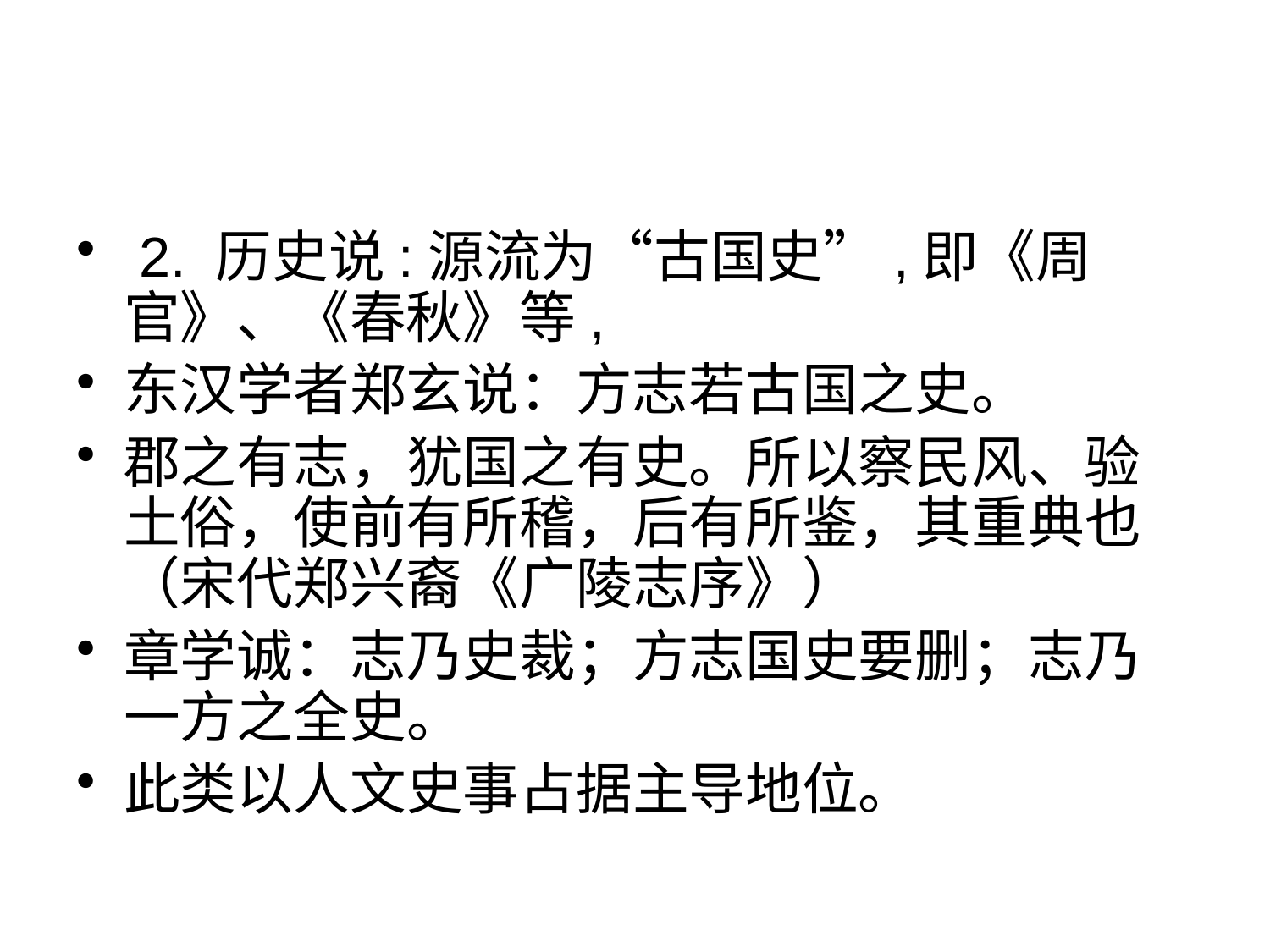

2. 历史说:源流为“古国史”,即《周官》、《春秋》等,
东汉学者郑玄说：方志若古国之史。
郡之有志，犹国之有史。所以察民风、验土俗，使前有所稽，后有所鉴，其重典也（宋代郑兴裔《广陵志序》）
章学诚：志乃史裁；方志国史要删；志乃一方之全史。
此类以人文史事占据主导地位。